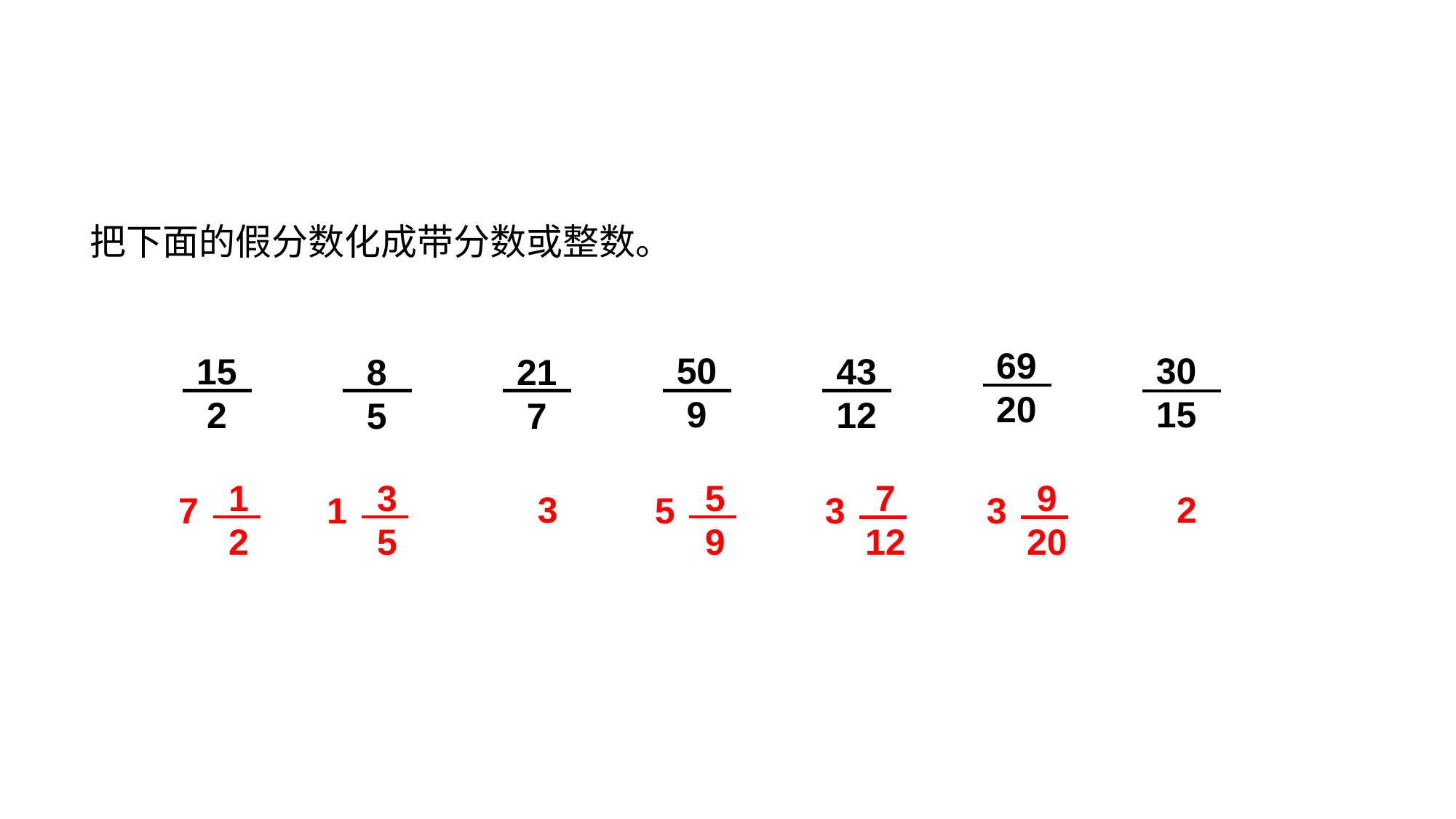

把下面的假分数化成带分数或整数。
69
20
50
9
30
15
15
2
43
12
8
5
21
7
7
12
3
9
20
3
1
2
7
3
5
1
5
9
5
3
2